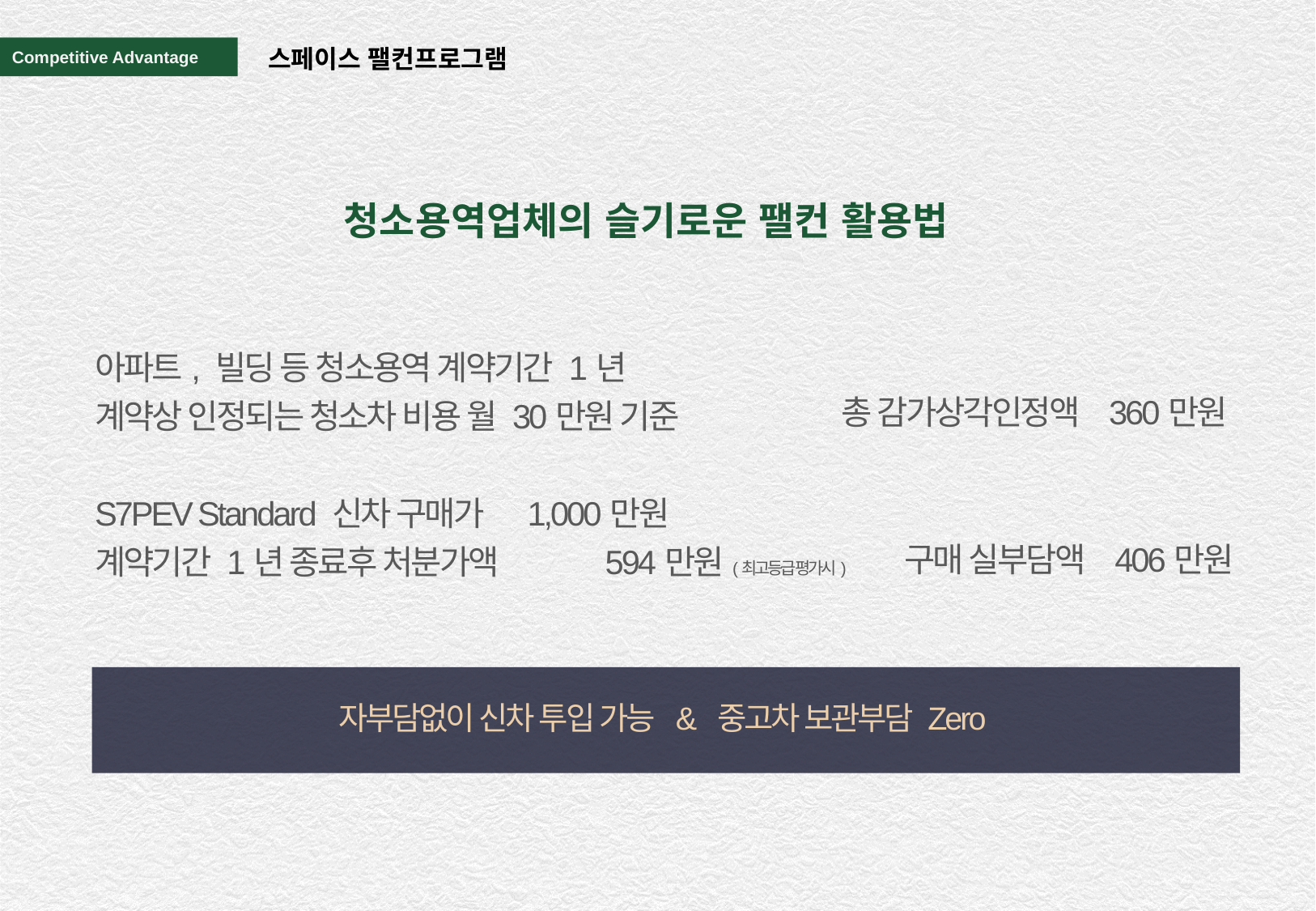

스페이스 팰컨프로그램
Competitive Advantage

청소용역업체의 슬기로운 팰컨 활용법
아파트, 빌딩 등 청소용역 계약기간 1년
계약상 인정되는 청소차 비용 월 30만원 기준

S7PEV Standard 신차 구매가     1,000만원
계약기간 1년 종료후 처분가액              594만원(최고등급 평가시)
총 감가상각인정액   360만원
구매 실부담액   406만원

자부담없이 신차 투입 가능  &  중고차 보관부담 Zero